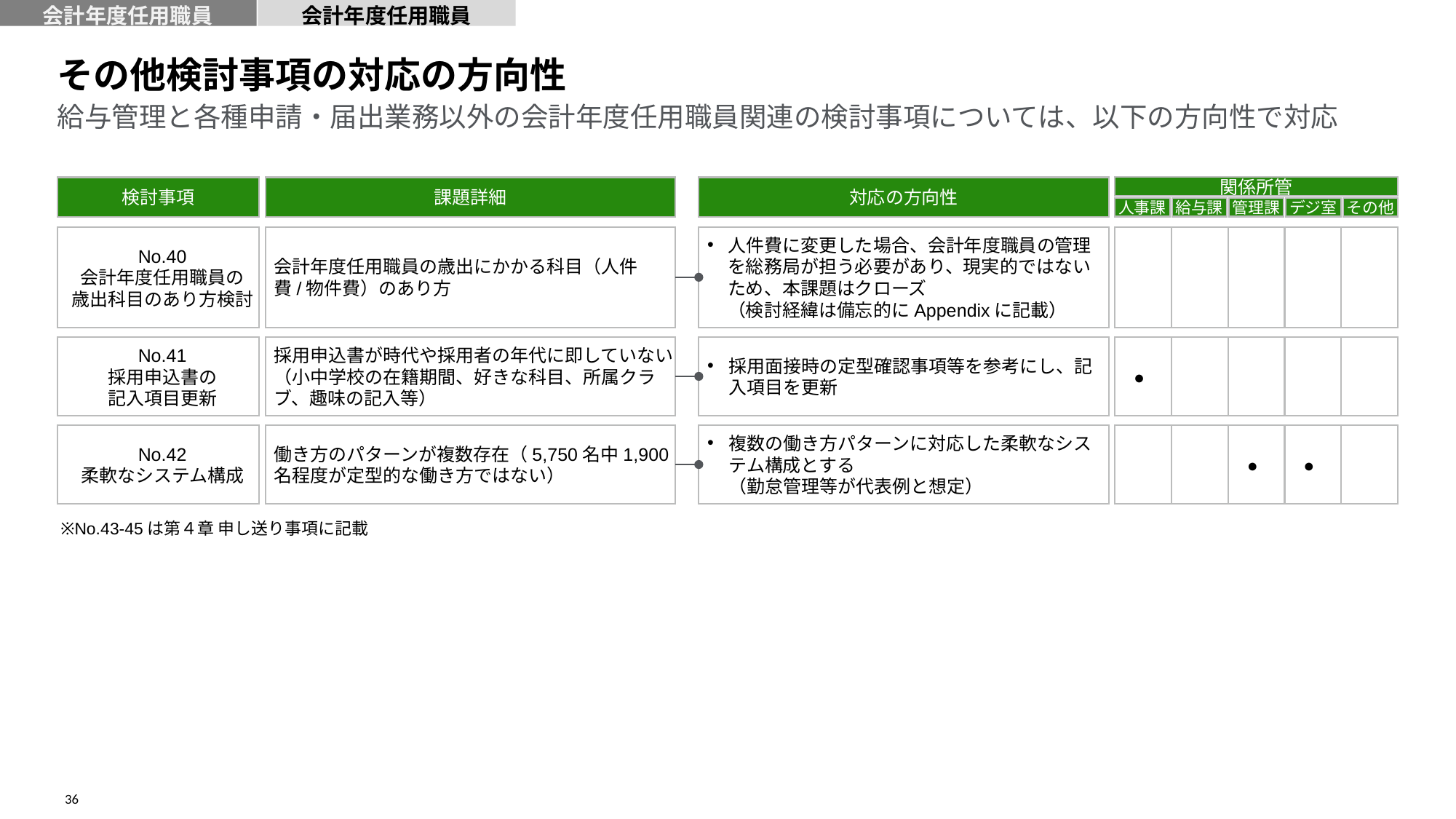

会計年度任用職員
会計年度任用職員
その他検討事項の対応の方向性
# 給与管理と各種申請・届出業務以外の会計年度任用職員関連の検討事項については、以下の方向性で対応
検討事項
課題詳細
対応の方向性
関係所管
人事課
給与課
管理課
デジ室
その他
No.40
会計年度任用職員の
歳出科目のあり方検討
会計年度任用職員の歳出にかかる科目（人件費/物件費）のあり方
人件費に変更した場合、会計年度職員の管理を総務局が担う必要があり、現実的ではないため、本課題はクローズ
（検討経緯は備忘的にAppendixに記載）

No.41
採用申込書の
記入項目更新
採用申込書が時代や採用者の年代に即していない（小中学校の在籍期間、好きな科目、所属クラブ、趣味の記入等）
採用面接時の定型確認事項等を参考にし、記入項目を更新
●

No.42
柔軟なシステム構成
働き方のパターンが複数存在（5,750名中1,900名程度が定型的な働き方ではない）
複数の働き方パターンに対応した柔軟なシステム構成とする
（勤怠管理等が代表例と想定）

●
●

※No.43-45は第４章 申し送り事項に記載
36